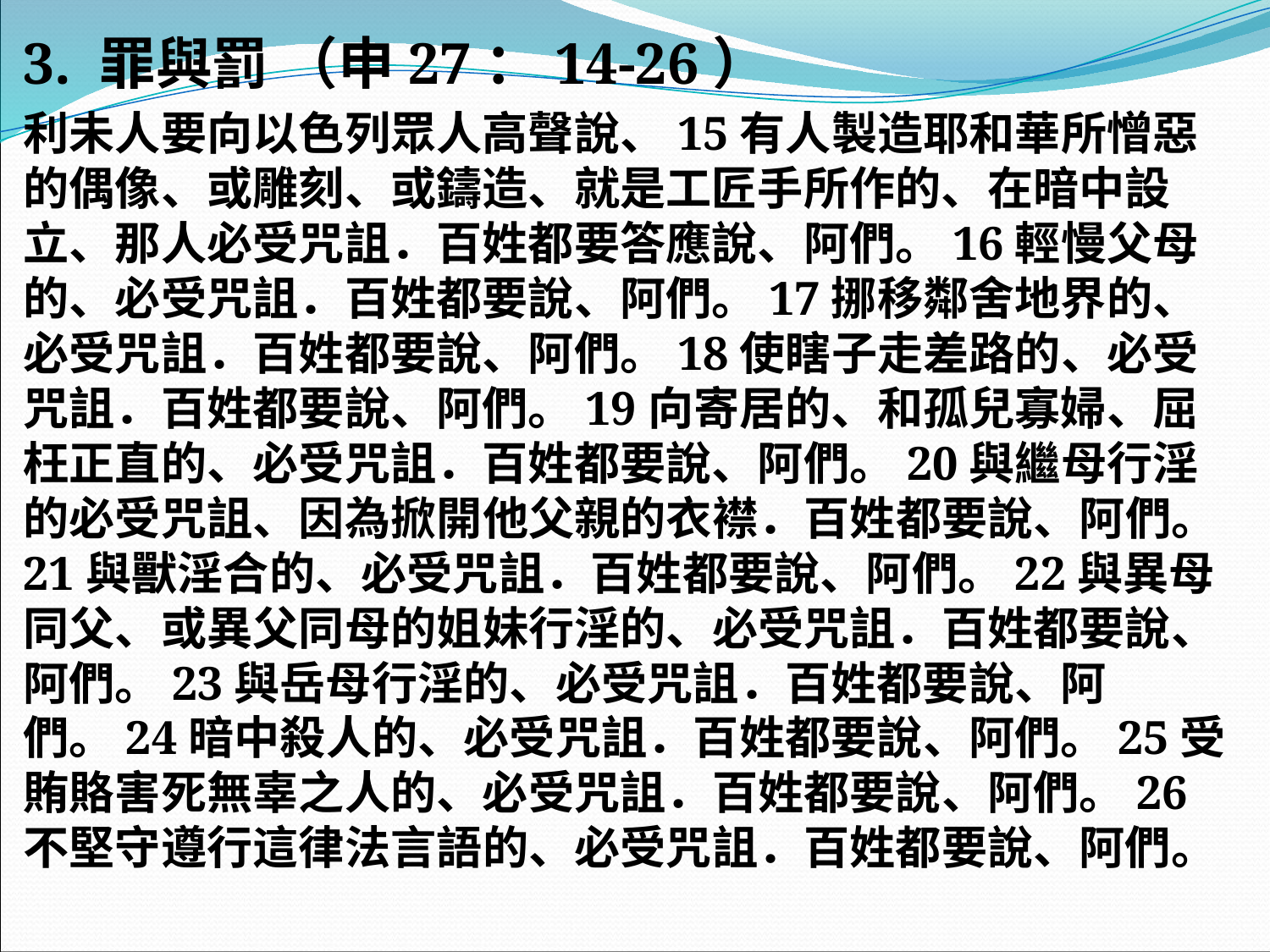

3. 罪與罰 （申27：14-26）
利未人要向以色列眾人高聲說、15有人製造耶和華所憎惡的偶像、或雕刻、或鑄造、就是工匠手所作的、在暗中設立、那人必受咒詛．百姓都要答應說、阿們。16輕慢父母的、必受咒詛．百姓都要說、阿們。17挪移鄰舍地界的、必受咒詛．百姓都要說、阿們。18使瞎子走差路的、必受咒詛．百姓都要說、阿們。19向寄居的、和孤兒寡婦、屈枉正直的、必受咒詛．百姓都要說、阿們。20與繼母行淫的必受咒詛、因為掀開他父親的衣襟．百姓都要說、阿們。21與獸淫合的、必受咒詛．百姓都要說、阿們。22與異母同父、或異父同母的姐妹行淫的、必受咒詛．百姓都要說、阿們。23與岳母行淫的、必受咒詛．百姓都要說、阿們。24暗中殺人的、必受咒詛．百姓都要說、阿們。25受賄賂害死無辜之人的、必受咒詛．百姓都要說、阿們。26不堅守遵行這律法言語的、必受咒詛．百姓都要說、阿們。

#